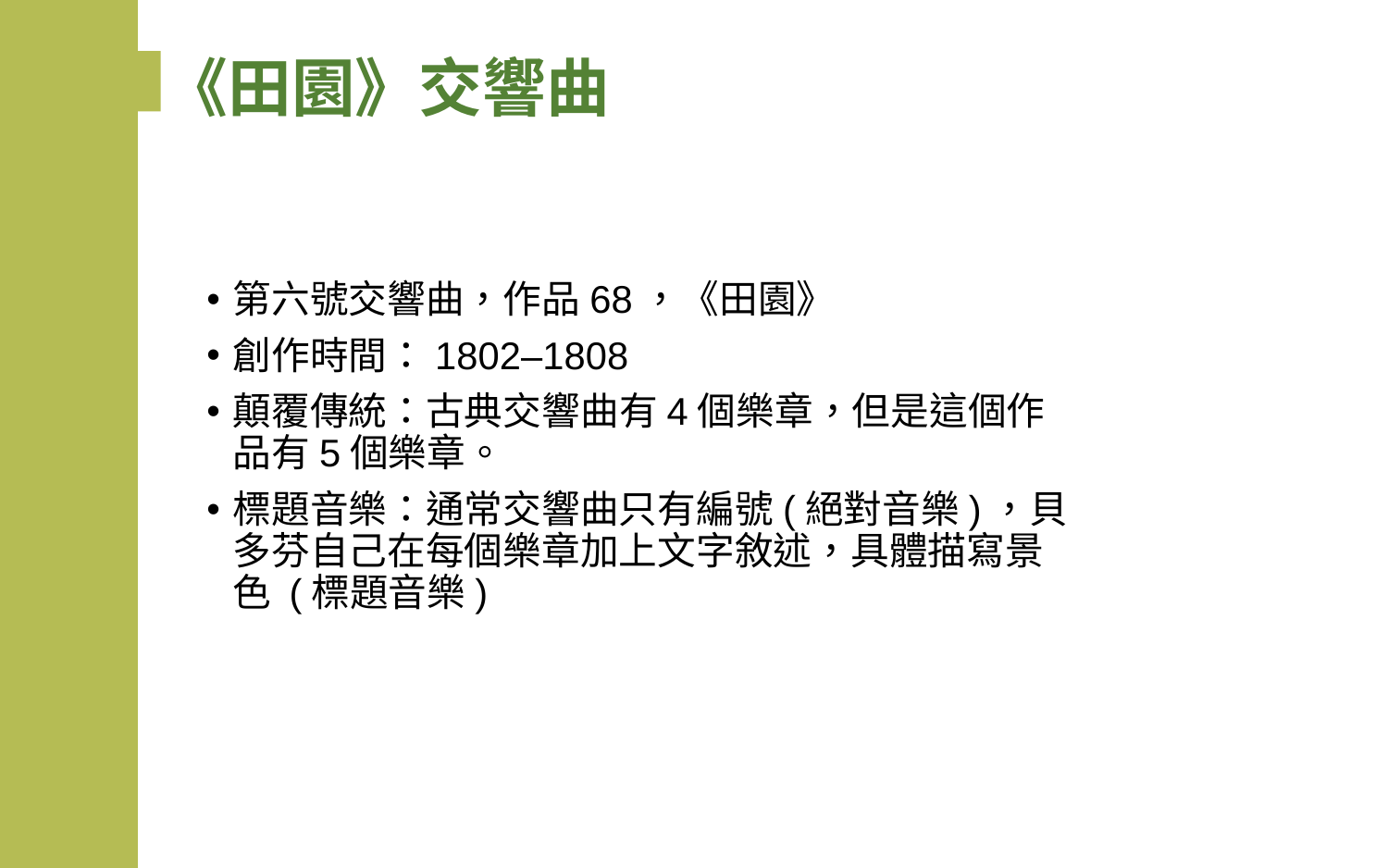

# 《田園》交響曲

第六號交響曲，作品68，《田園》
創作時間：1802–1808
顛覆傳統：古典交響曲有4個樂章，但是這個作品有5個樂章。
標題音樂：通常交響曲只有編號(絕對音樂)，貝多芬自己在每個樂章加上文字敘述，具體描寫景色 (標題音樂)